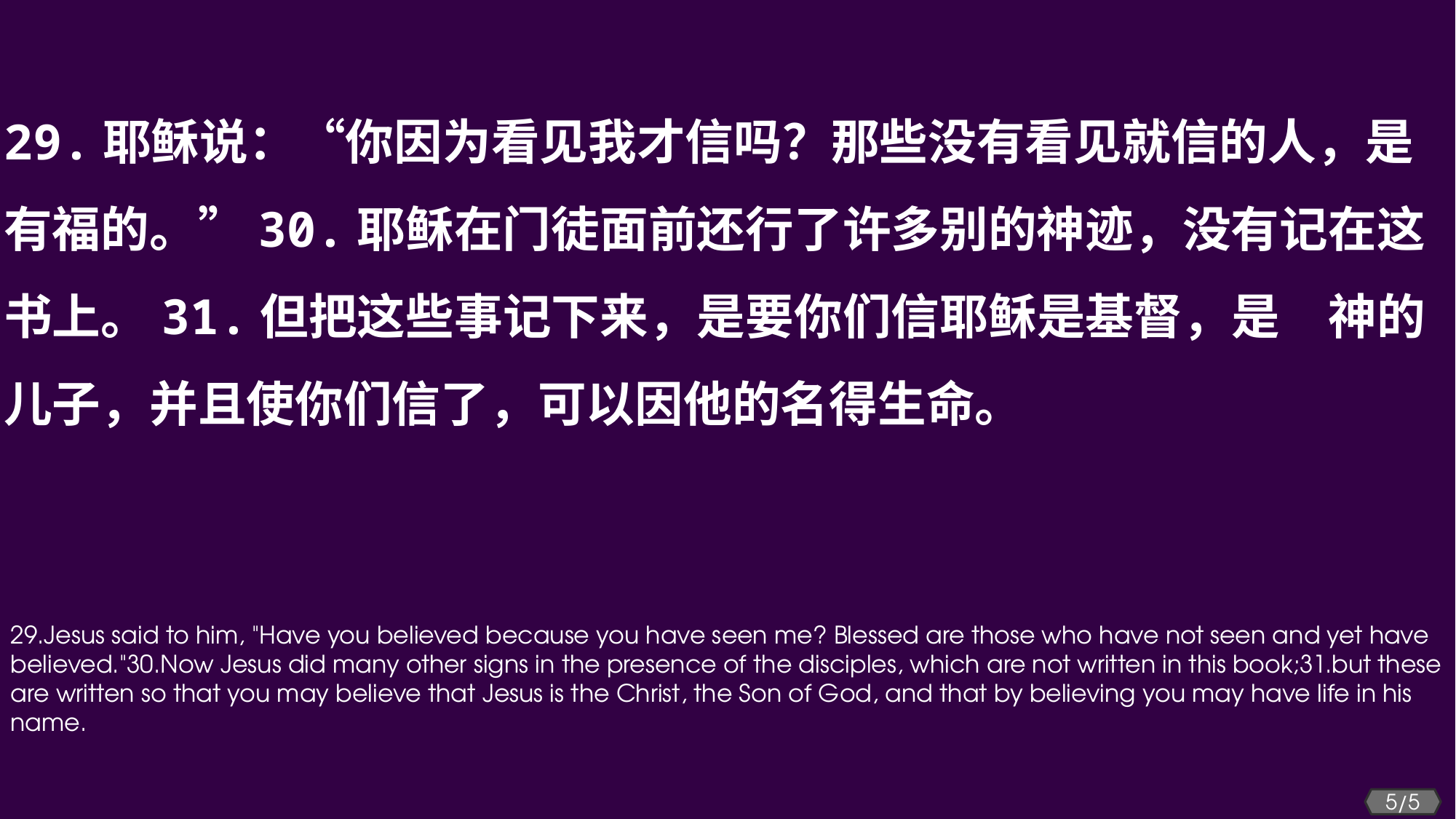

29.耶稣说：“你因为看见我才信吗？那些没有看见就信的人，是有福的。”30.耶稣在门徒面前还行了许多别的神迹，没有记在这书上。31.但把这些事记下来，是要你们信耶稣是基督，是　神的儿子，并且使你们信了，可以因他的名得生命。

29.Jesus said to him, "Have you believed because you have seen me? Blessed are those who have not seen and yet have believed."30.Now Jesus did many other signs in the presence of the disciples, which are not written in this book;31.but these are written so that you may believe that Jesus is the Christ, the Son of God, and that by believing you may have life in his name.
5/5